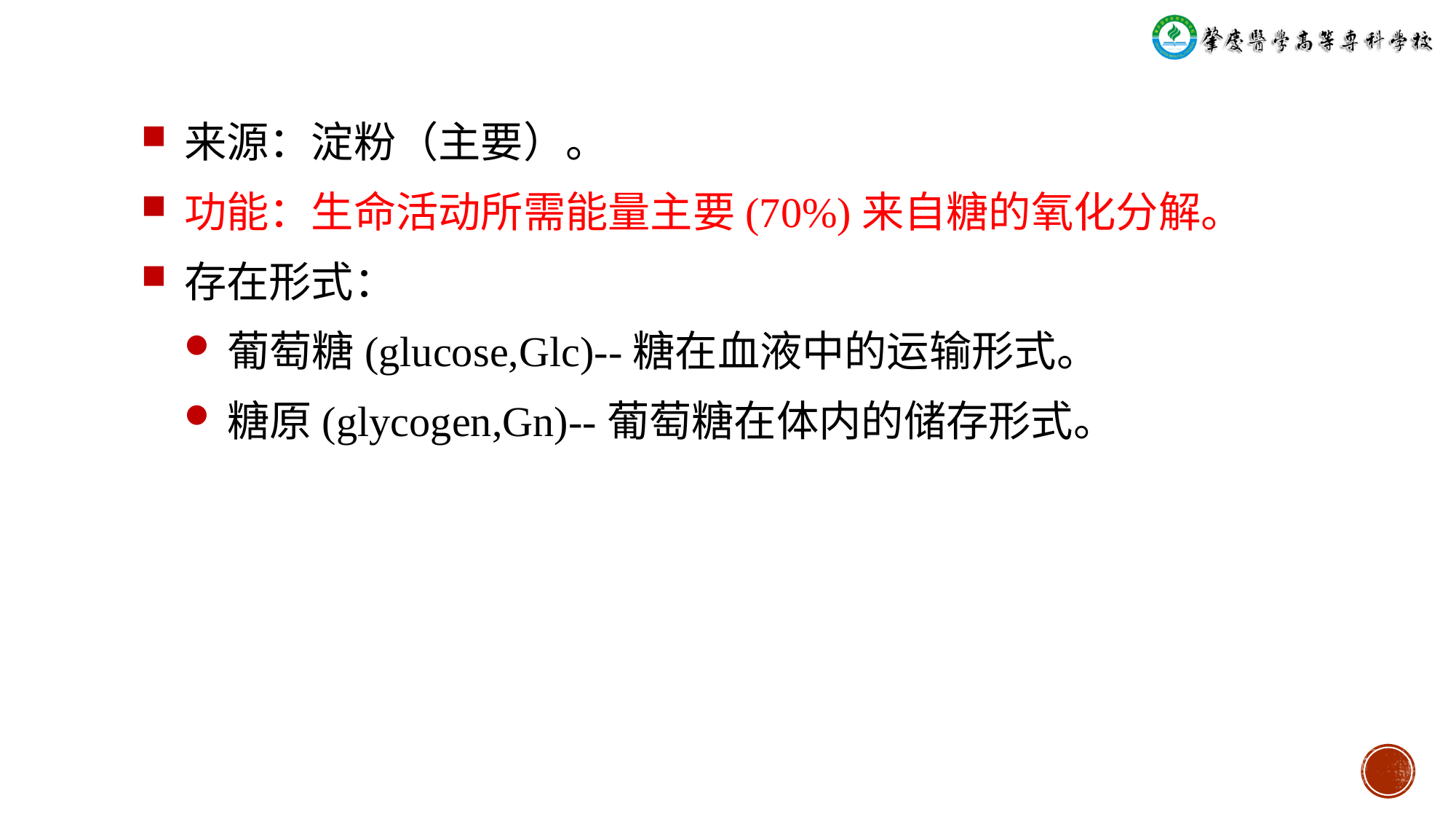

来源：淀粉（主要）。
功能：生命活动所需能量主要(70%)来自糖的氧化分解。
存在形式：
葡萄糖(glucose,Glc)--糖在血液中的运输形式。
糖原(glycogen,Gn)--葡萄糖在体内的储存形式。